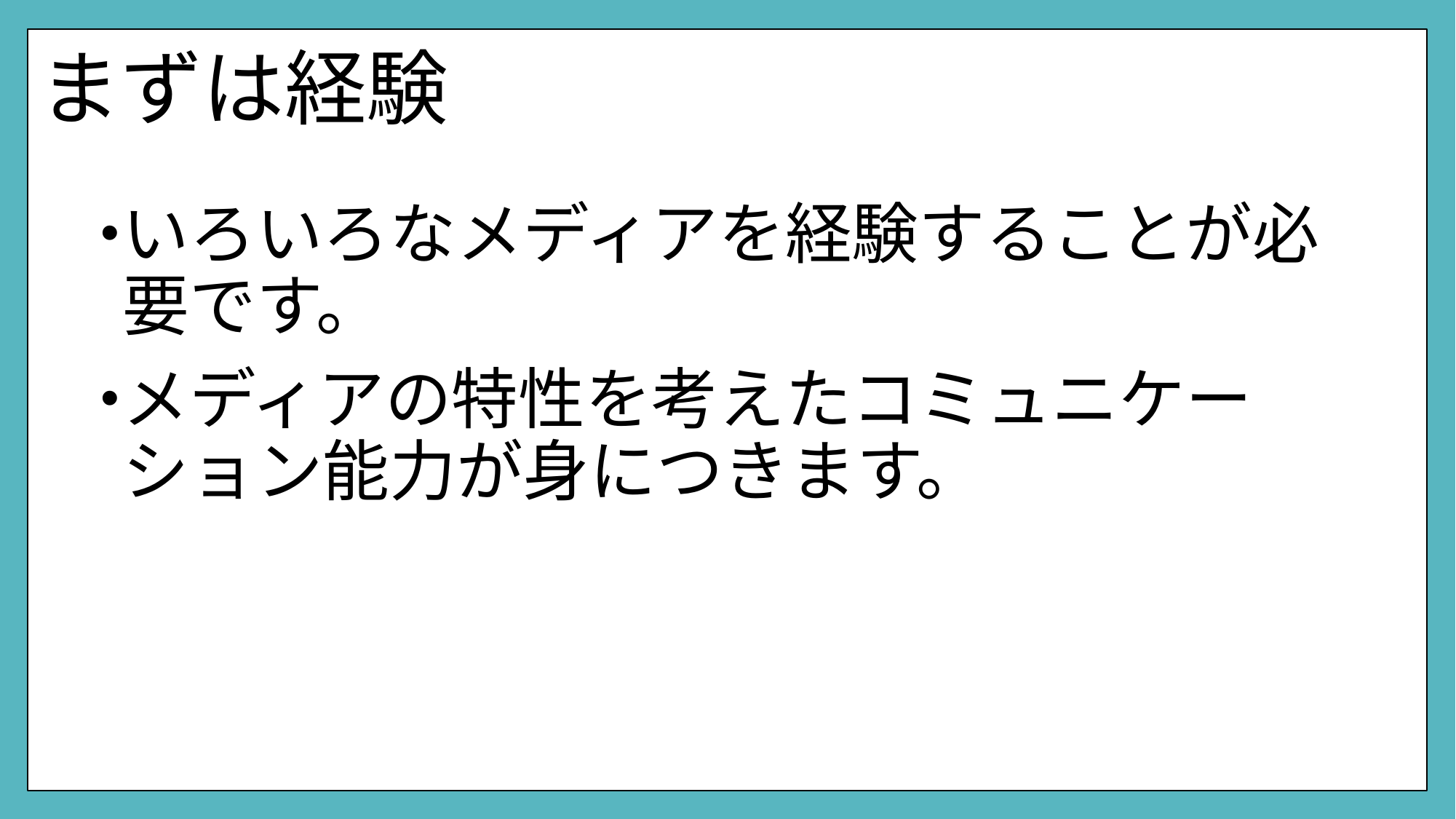

# まずは経験
いろいろなメディアを経験することが必要です。
メディアの特性を考えたコミュニケーション能力が身につきます。